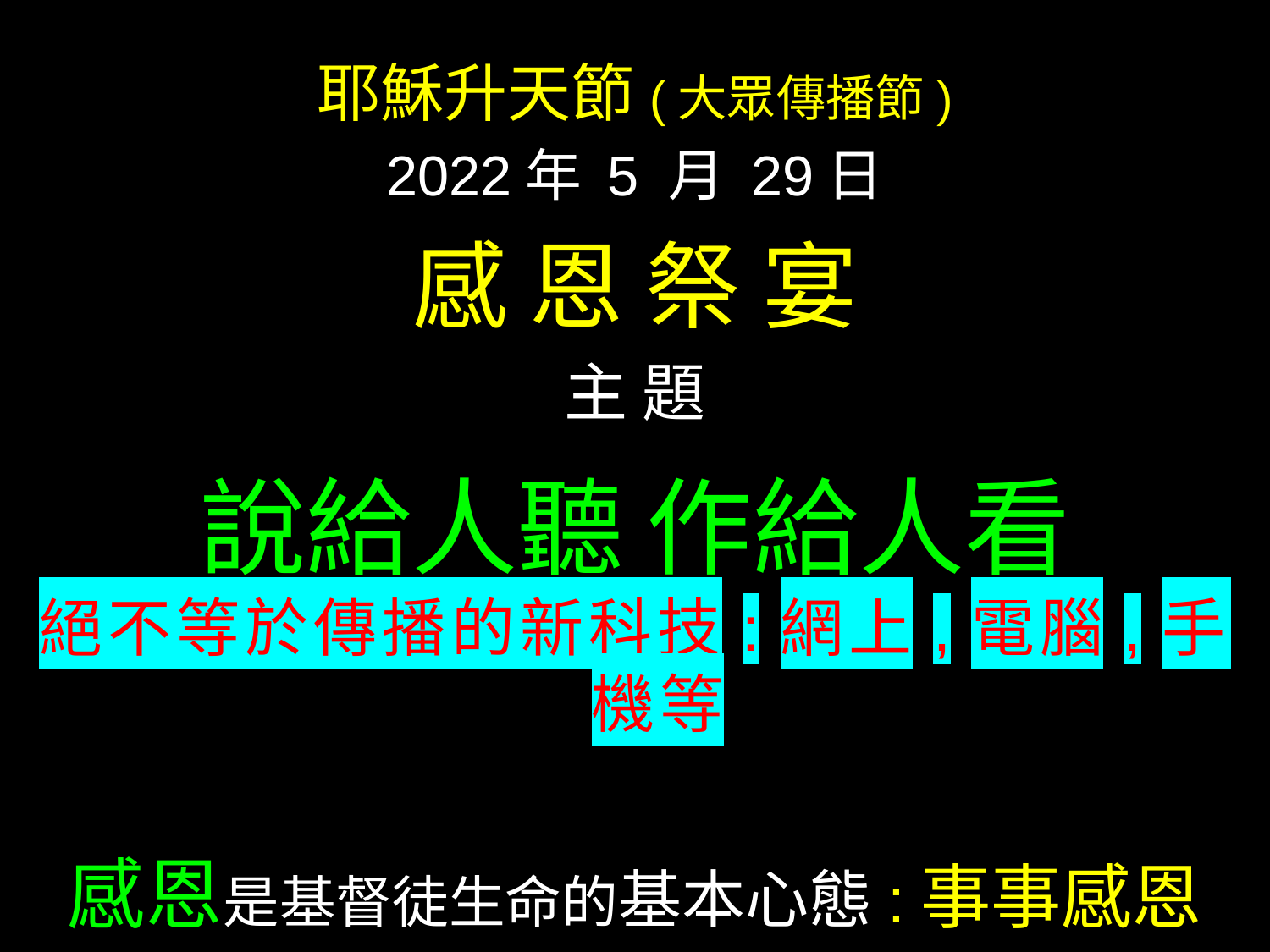

耶穌升天節(大眾傳播節)
2022年 5 月 29日
感 恩 祭 宴

主 題
說給人聽 作給人看
絕不等於傳播的新科技:網上,電腦,手機等
感恩是基督徒生命的基本心態:事事感恩